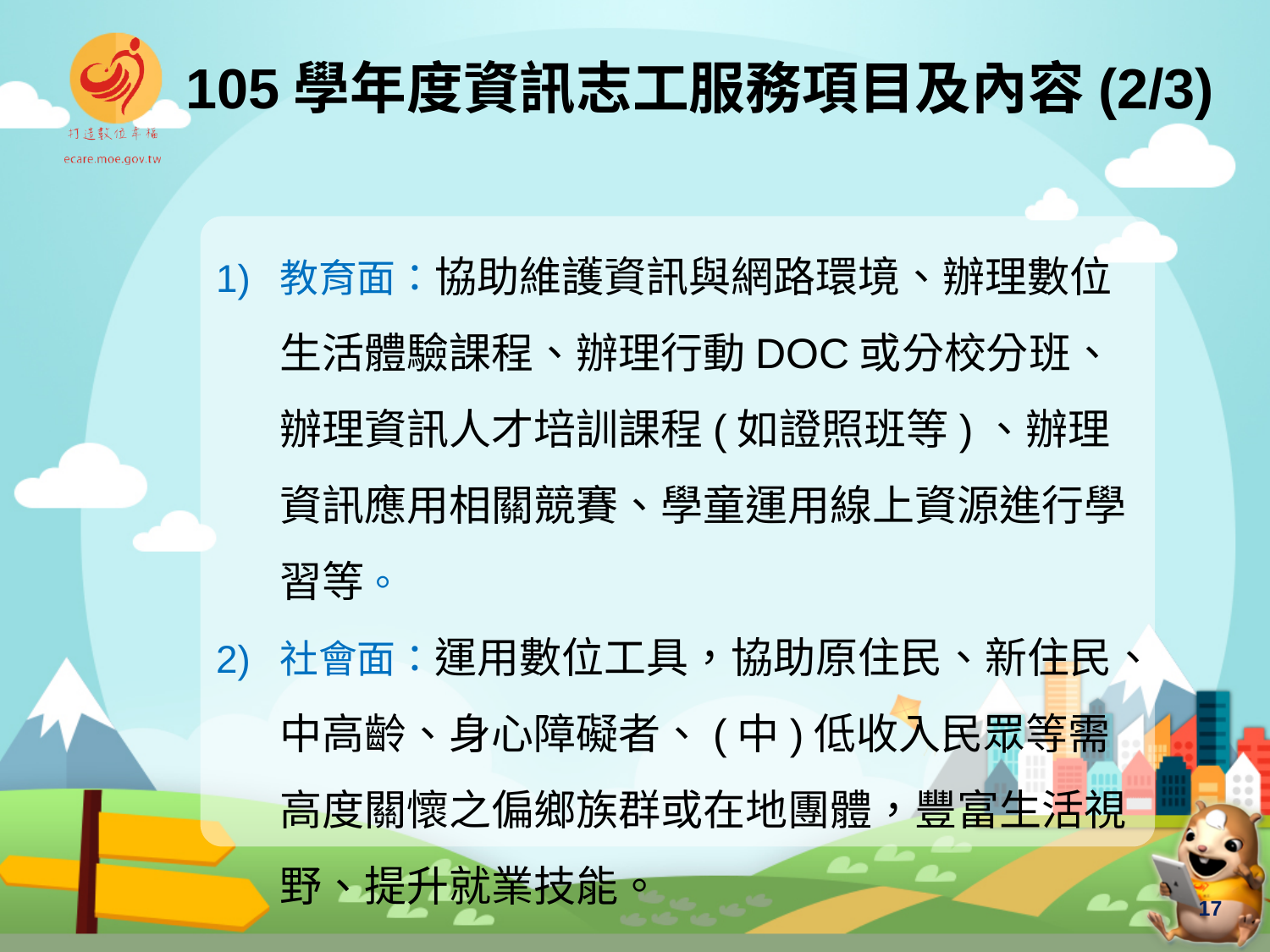

105學年度資訊志工服務項目及內容(2/3)

教育面：協助維護資訊與網路環境、辦理數位生活體驗課程、辦理行動DOC或分校分班、辦理資訊人才培訓課程(如證照班等)、辦理資訊應用相關競賽、學童運用線上資源進行學習等。
社會面：運用數位工具，協助原住民、新住民、中高齡、身心障礙者、(中)低收入民眾等需高度關懷之偏鄉族群或在地團體，豐富生活視野、提升就業技能。
17